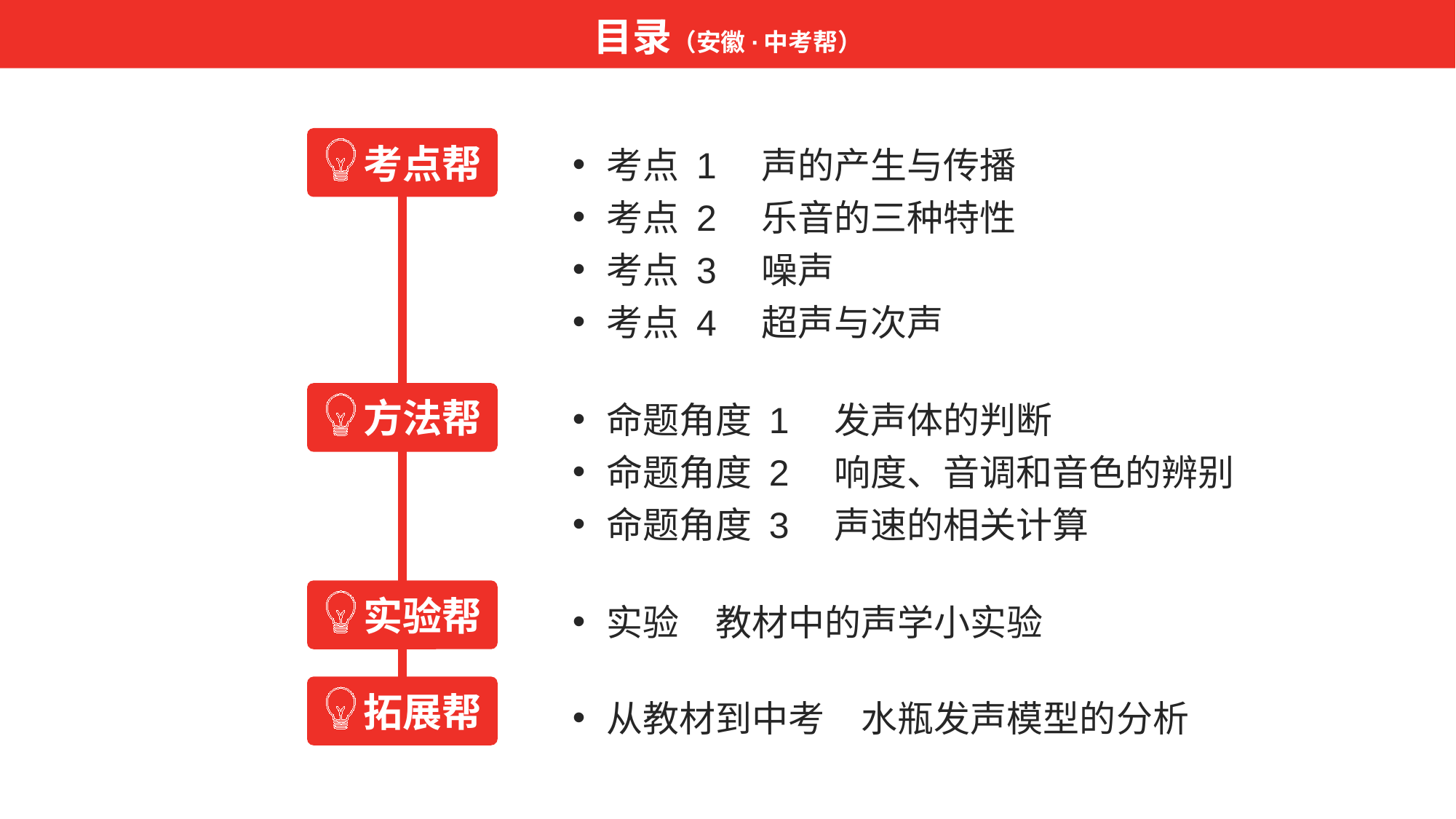

目录（安徽·中考帮）
考点帮

考点 1　声的产生与传播
考点 2　乐音的三种特性
考点 3　噪声
考点 4　超声与次声
方法帮

命题角度 1　发声体的判断
命题角度 2　响度、音调和音色的辨别
命题角度 3　声速的相关计算
实验帮

实验　教材中的声学小实验
拓展帮

从教材到中考　水瓶发声模型的分析